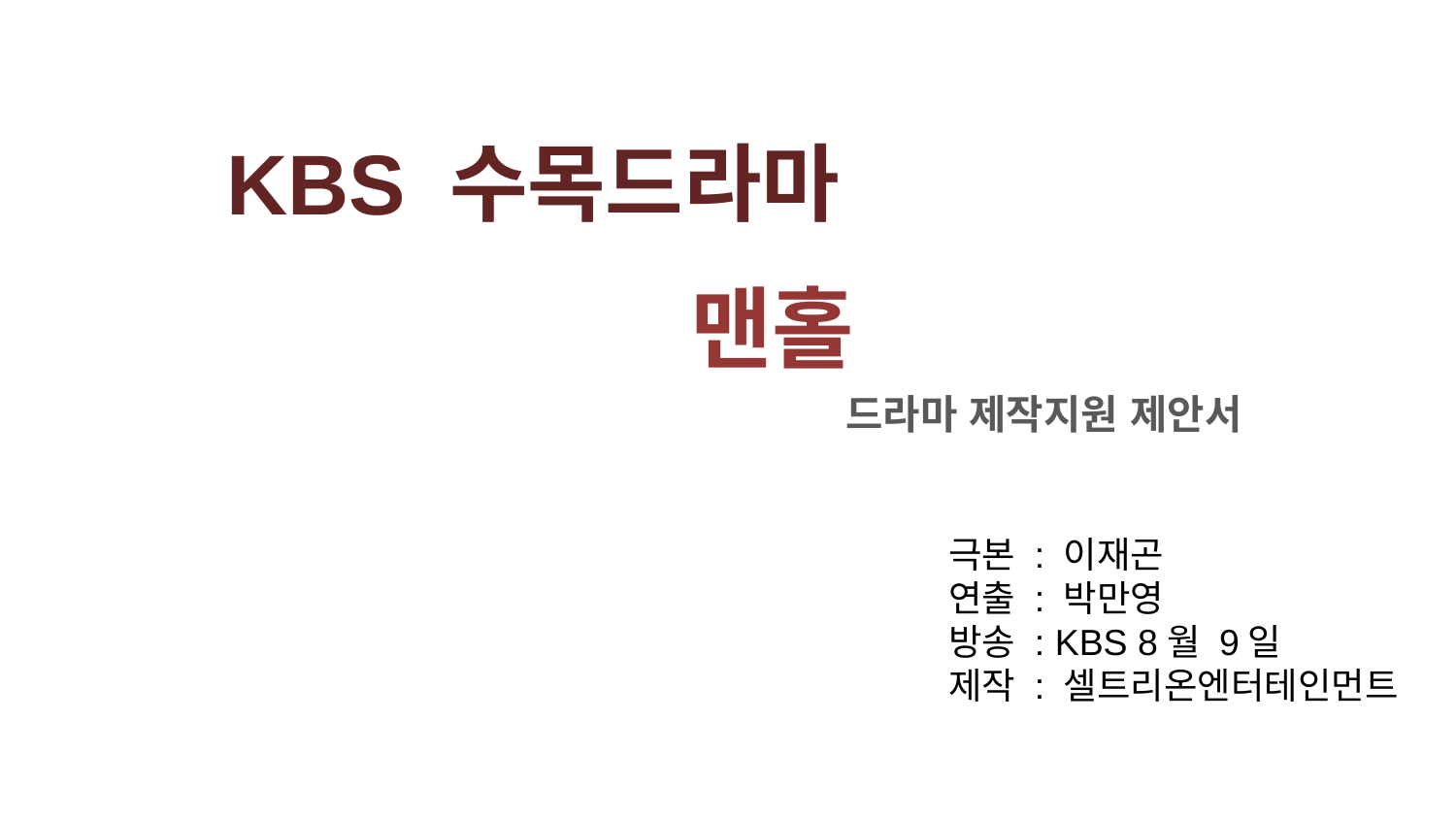

KBS 수목드라마
맨홀
드라마 제작지원 제안서
극본 : 이재곤
연출 : 박만영
방송 : KBS 8월 9일
제작 : 셀트리온엔터테인먼트